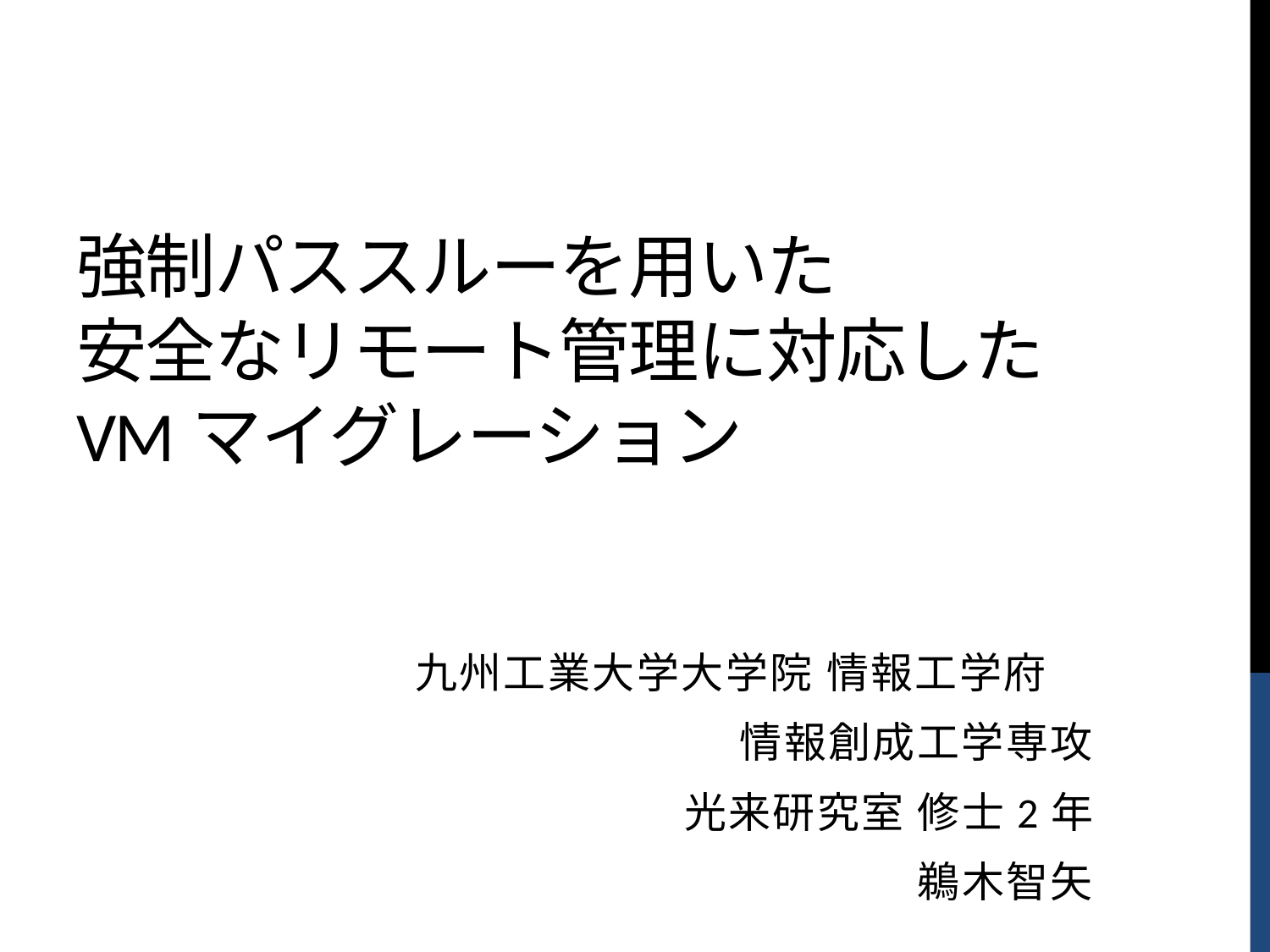

# 強制パススルーを用いた 安全なリモート管理に対応した VMマイグレーション
九州工業大学大学院 情報工学府
　情報創成工学専攻
光来研究室 修士2年
鵜木智矢